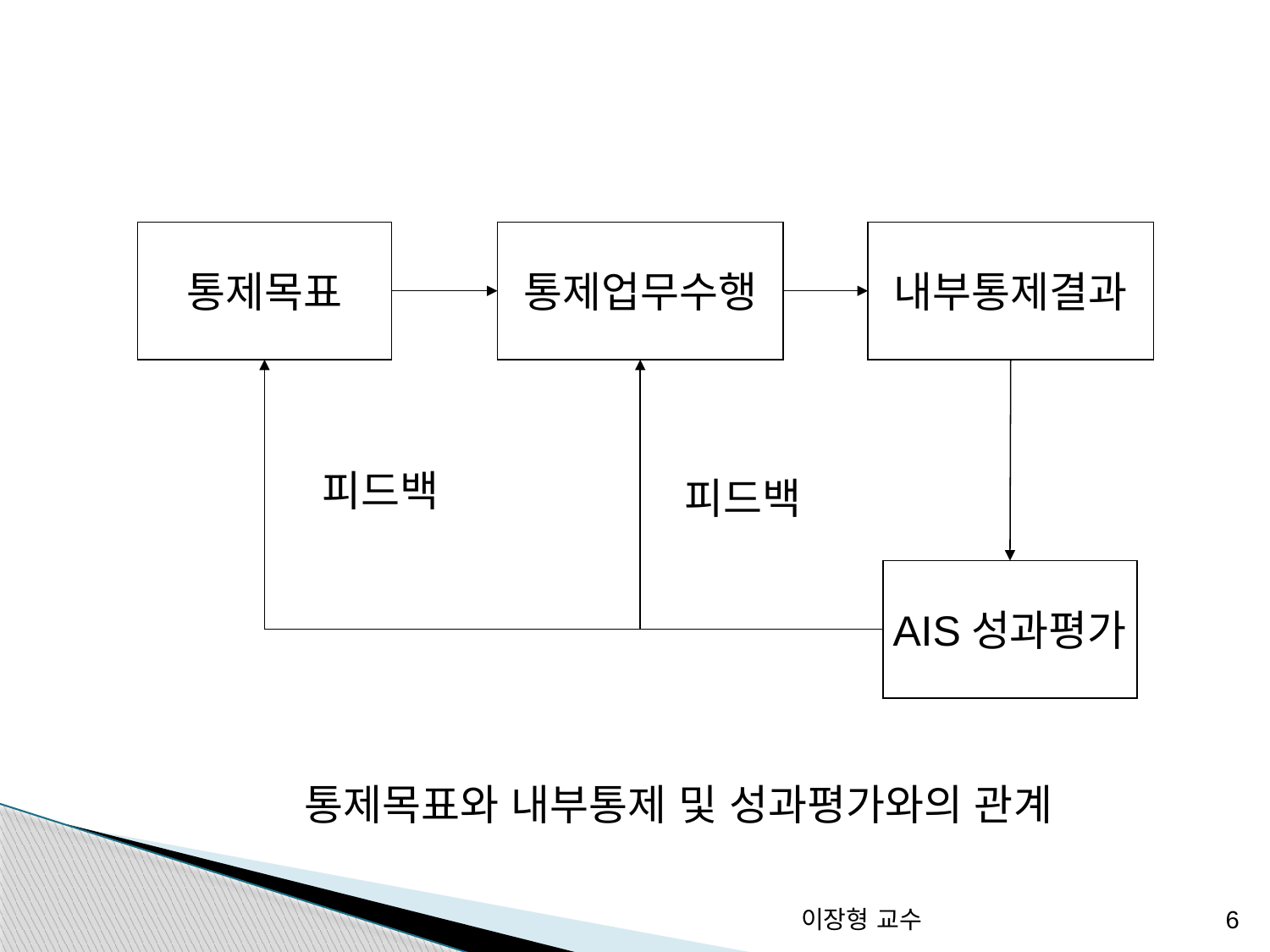

통제목표
통제업무수행
내부통제결과
피드백
피드백
AIS성과평가
통제목표와 내부통제 및 성과평가와의 관계
이장형 교수
6